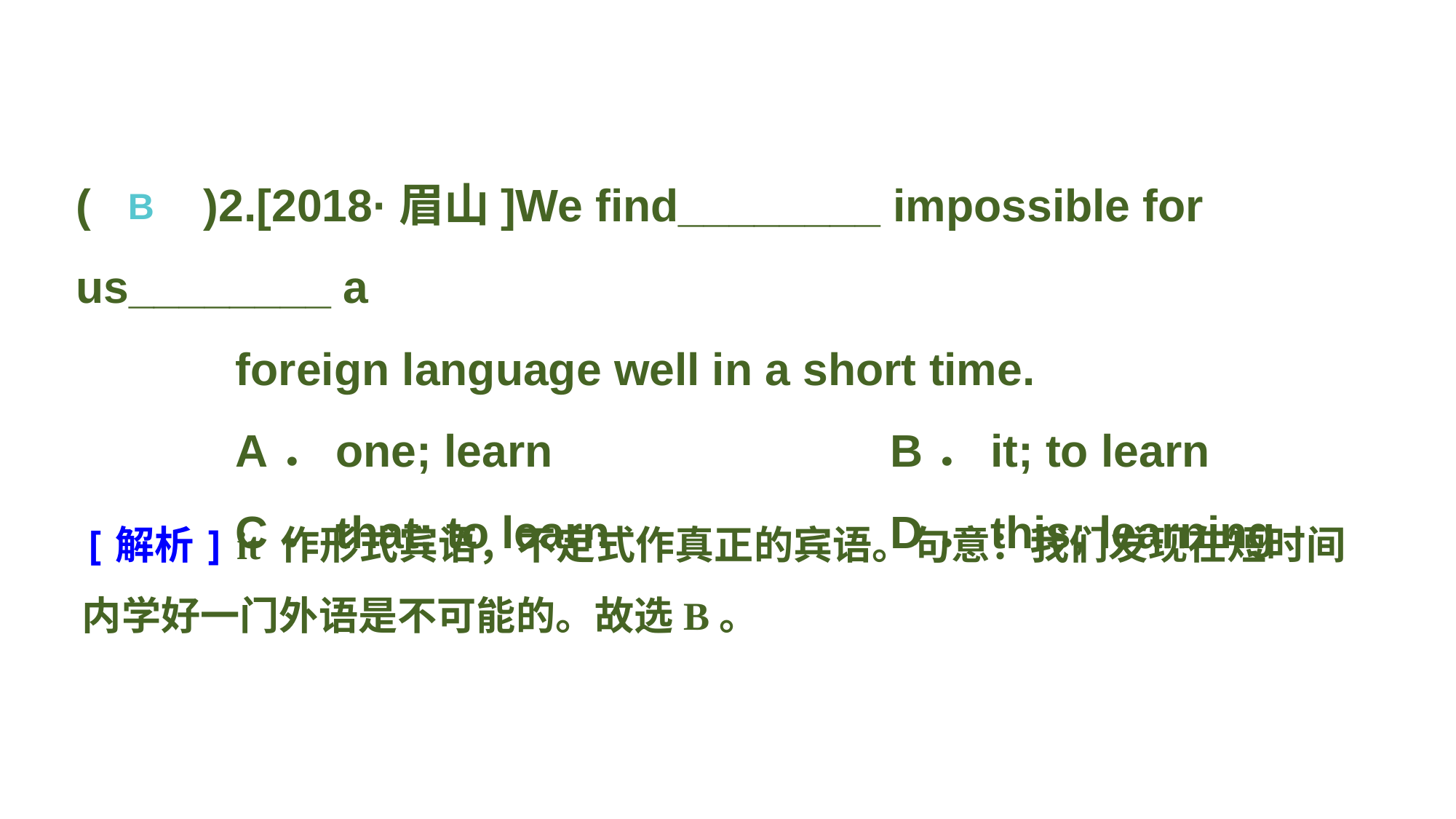

(　　)2.[2018·眉山]We find________ impossible for us________ a
foreign language well in a short time.
A．one; learn  			B．it; to learn
C．that; to learn   			D．this; learning
B
[解析] it 作形式宾语，不定式作真正的宾语。句意：我们发现在短时间内学好一门外语是不可能的。故选B。